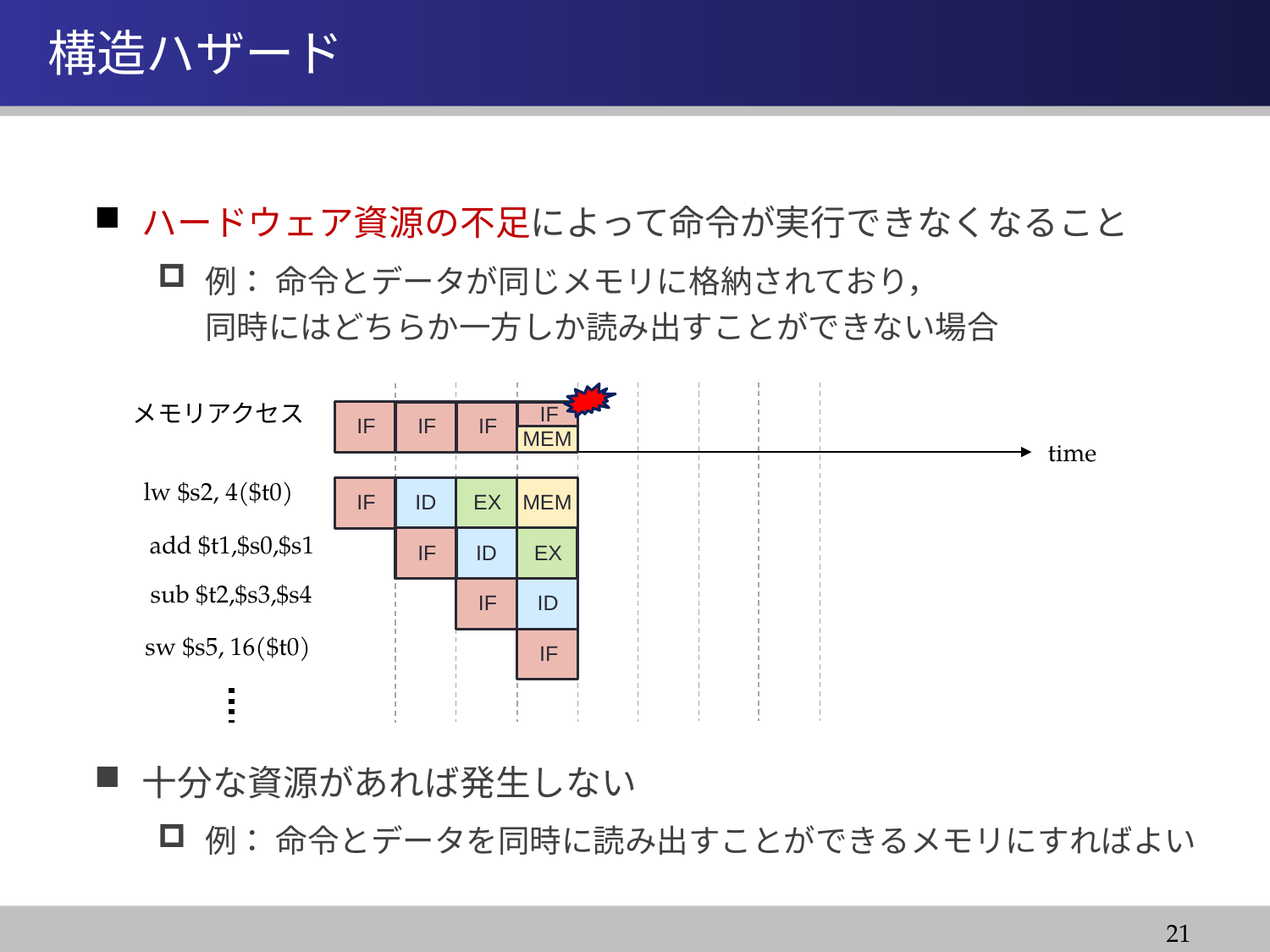

情報システム基盤学基礎１
# 構造ハザード
ハードウェア資源の不足によって命令が実行できなくなること
例： 命令とデータが同じメモリに格納されており，
同時にはどちらか一方しか読み出すことができない場合

メモリアクセス
IF

MEM

IF

IF

IF
time
lw $s2, 4($t0)

IF

ID

IF

EX

ID

IF

MEM

EX

ID
add $t1,$s0,$s1
sub $t2,$s3,$s4
sw $s5, 16($t0)

IF
十分な資源があれば発生しない
例： 命令とデータを同時に読み出すことができるメモリにすればよい
21